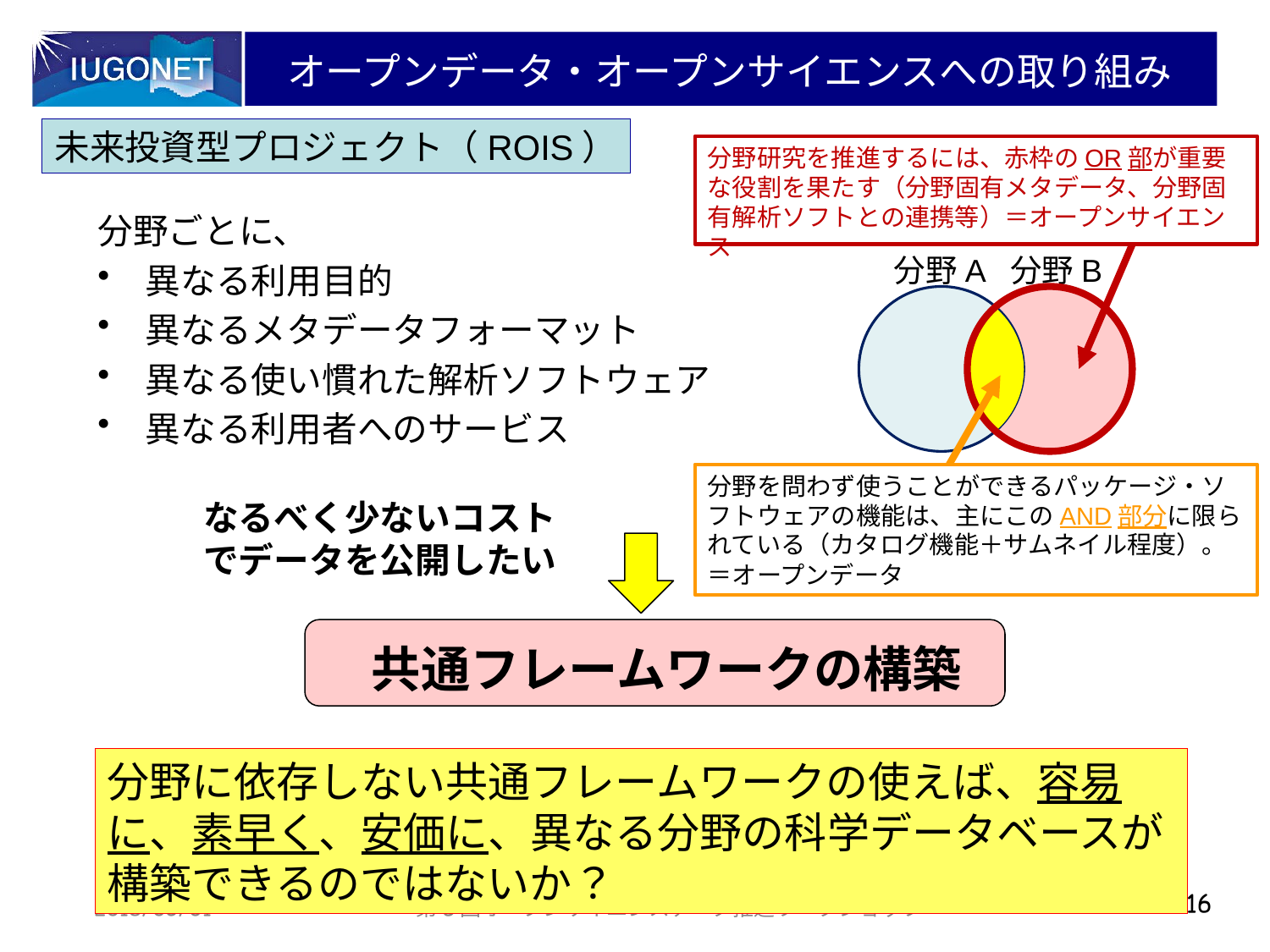

# オープンデータ・オープンサイエンスへの取り組み
未来投資型プロジェクト（ROIS）
分野研究を推進するには、赤枠のOR部が重要な役割を果たす（分野固有メタデータ、分野固有解析ソフトとの連携等）＝オープンサイエンス
分野ごとに、
異なる利用目的
異なるメタデータフォーマット
異なる使い慣れた解析ソフトウェア
異なる利用者へのサービス
分野A
分野B

分野を問わず使うことができるパッケージ・ソフトウェアの機能は、主にこのAND部分に限られている（カタログ機能＋サムネイル程度）。
＝オープンデータ
なるべく少ないコストでデータを公開したい

共通フレームワークの構築
分野に依存しない共通フレームワークの使えば、容易に、素早く、安価に、異なる分野の科学データベースが構築できるのではないか？
2018/03/01
第5回オープンサイエンスデータ推進ワークショップ
16